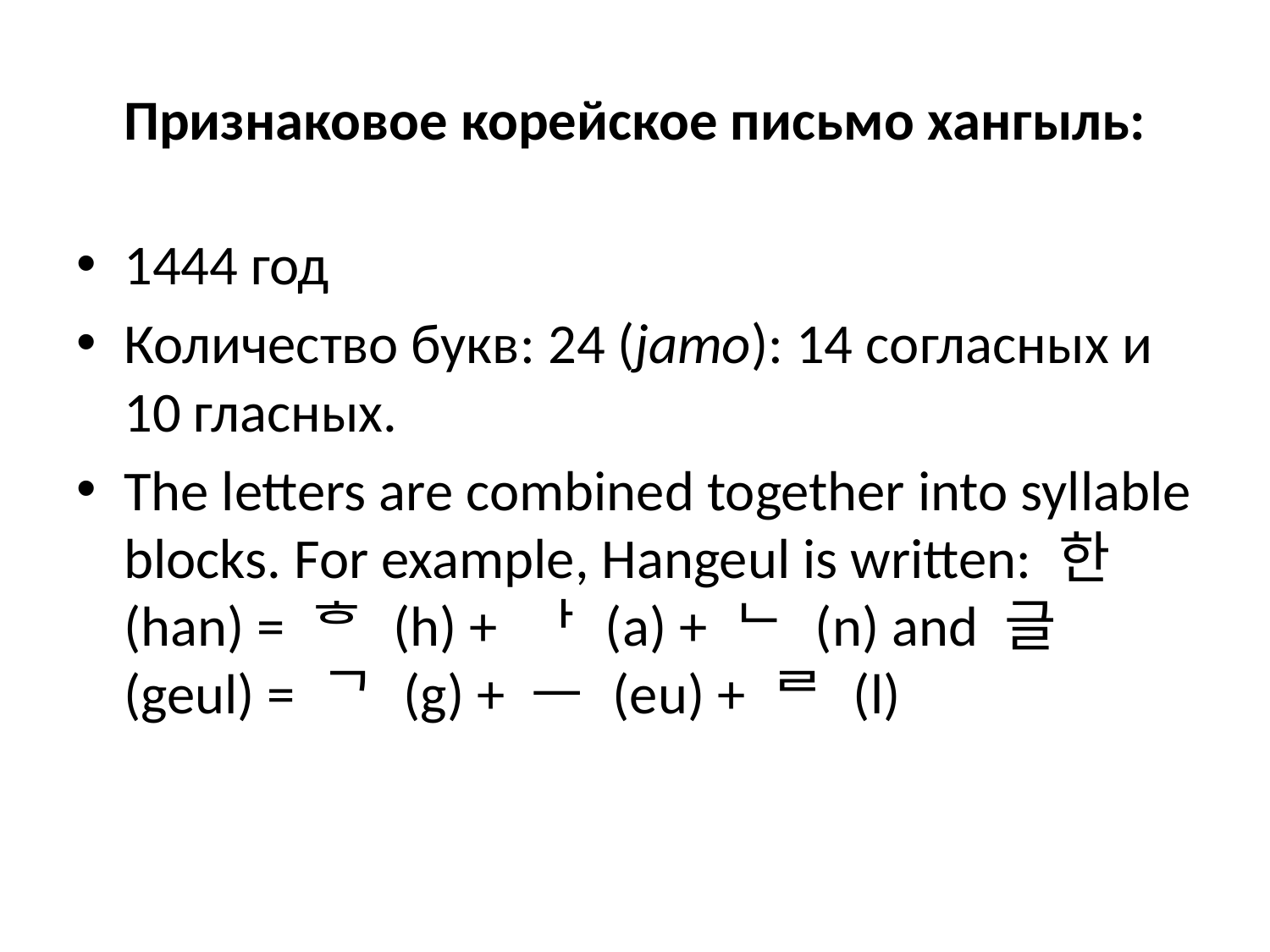

# Признаковое корейское письмо хангыль:
1444 год
Количество букв: 24 (jamo): 14 согласных и 10 гласных.
The letters are combined together into syllable blocks. For example, Hangeul is written: 한 (han) = ᄒ (h) + ᅡ (a) + ᄂ (n) and 글 (geul) = ᄀ (g) + ᅳ (eu) + ᄅ (l)